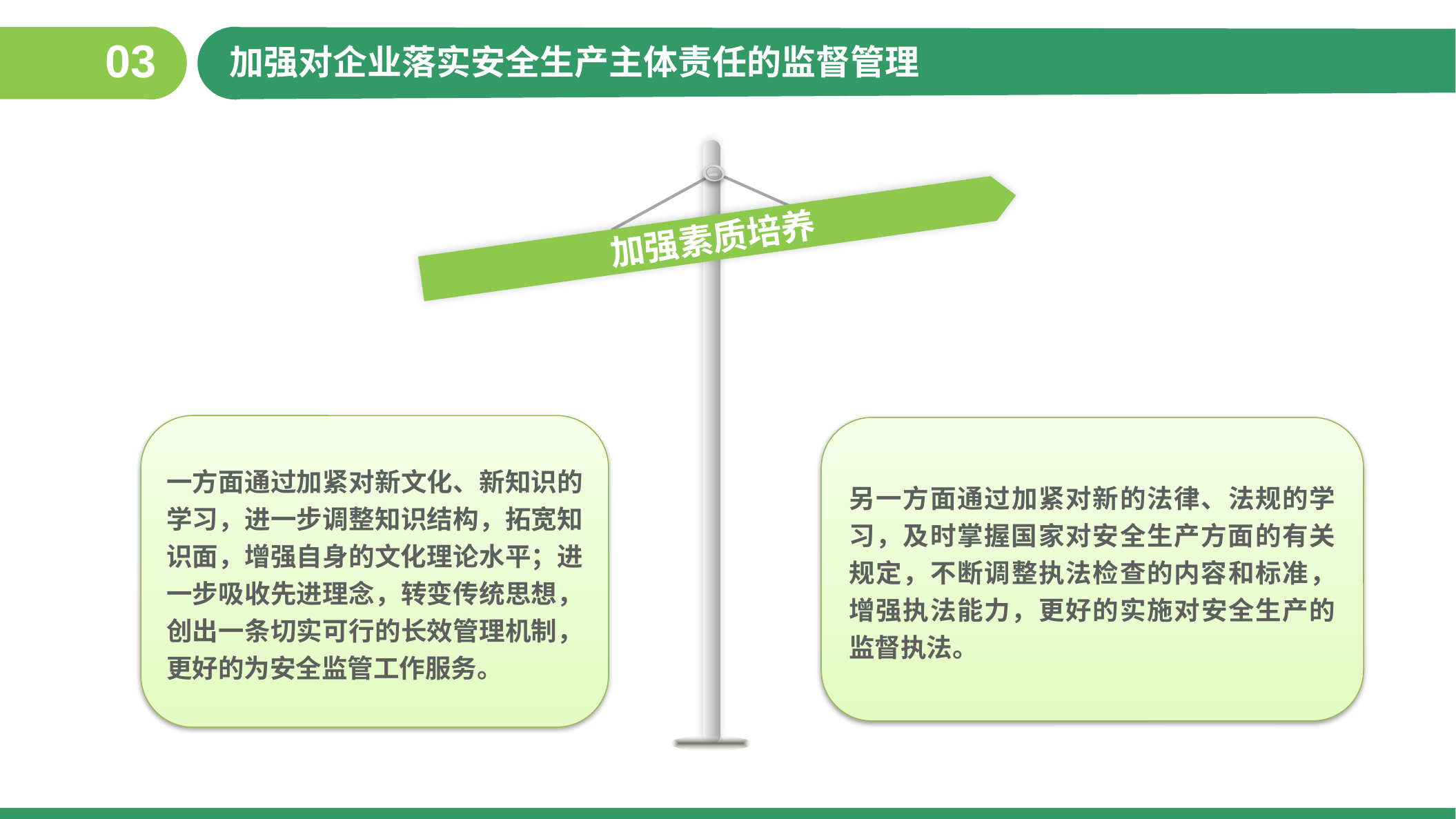

03

加强对企业落实安全生产主体责任的监督管理

加强素质培养
一方面通过加紧对新文化、新知识的学习，进一步调整知识结构，拓宽知识面，增强自身的文化理论水平；进一步吸收先进理念，转变传统思想，创出一条切实可行的长效管理机制，更好的为安全监管工作服务。
另一方面通过加紧对新的法律、法规的学习，及时掌握国家对安全生产方面的有关规定，不断调整执法检查的内容和标准，增强执法能力，更好的实施对安全生产的监督执法。

19